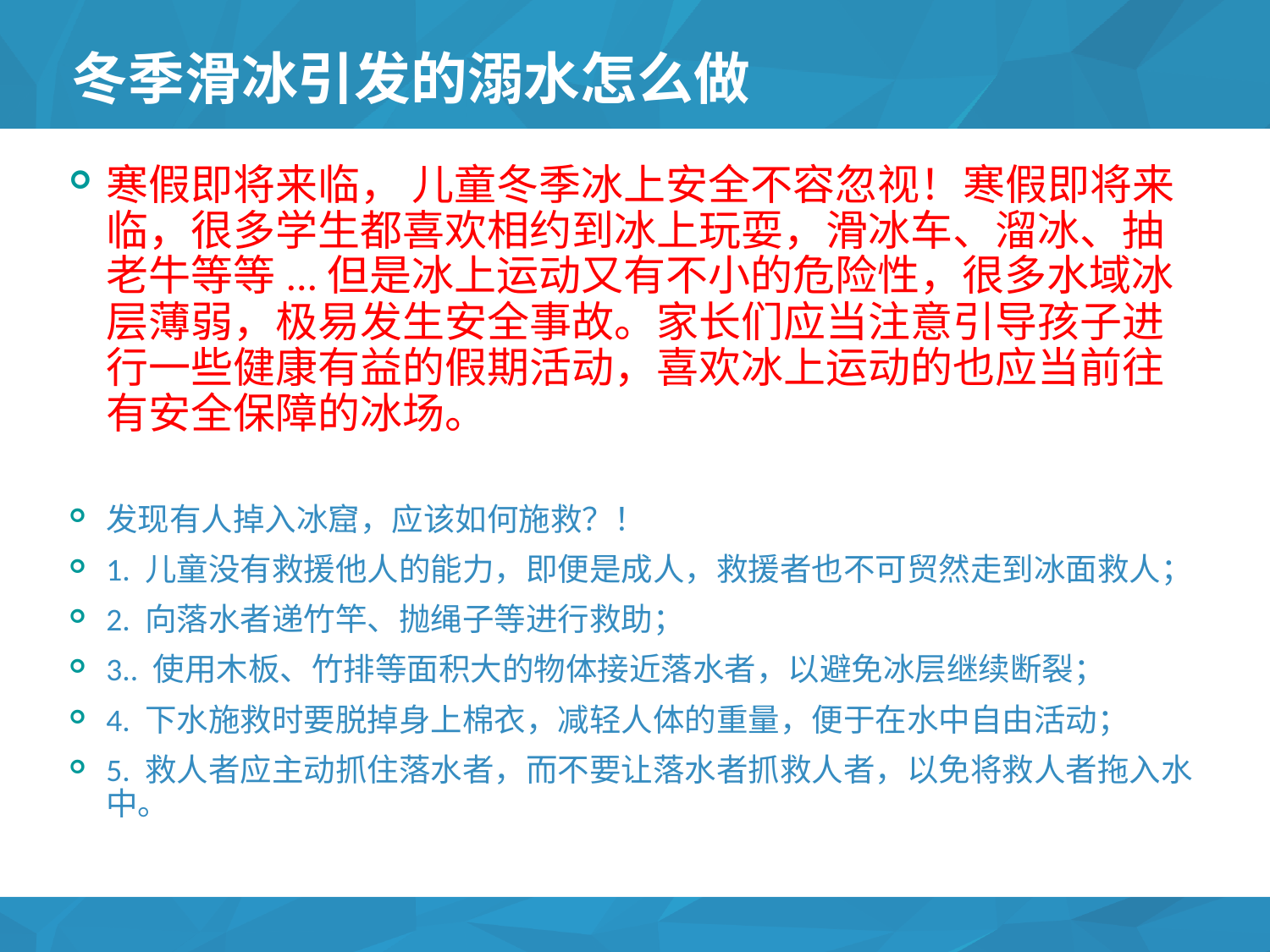

# 冬季滑冰引发的溺水怎么做
寒假即将来临， 儿童冬季冰上安全不容忽视！寒假即将来临，很多学生都喜欢相约到冰上玩耍，滑冰车、溜冰、抽老牛等等...但是冰上运动又有不小的危险性，很多水域冰层薄弱，极易发生安全事故。家长们应当注意引导孩子进行一些健康有益的假期活动，喜欢冰上运动的也应当前往有安全保障的冰场。

发现有人掉入冰窟，应该如何施救？！
1. 儿童没有救援他人的能力，即便是成人，救援者也不可贸然走到冰面救人；
2. 向落水者递竹竿、抛绳子等进行救助；
3.. 使用木板、竹排等面积大的物体接近落水者，以避免冰层继续断裂；
4. 下水施救时要脱掉身上棉衣，减轻人体的重量，便于在水中自由活动；
5. 救人者应主动抓住落水者，而不要让落水者抓救人者，以免将救人者拖入水中。